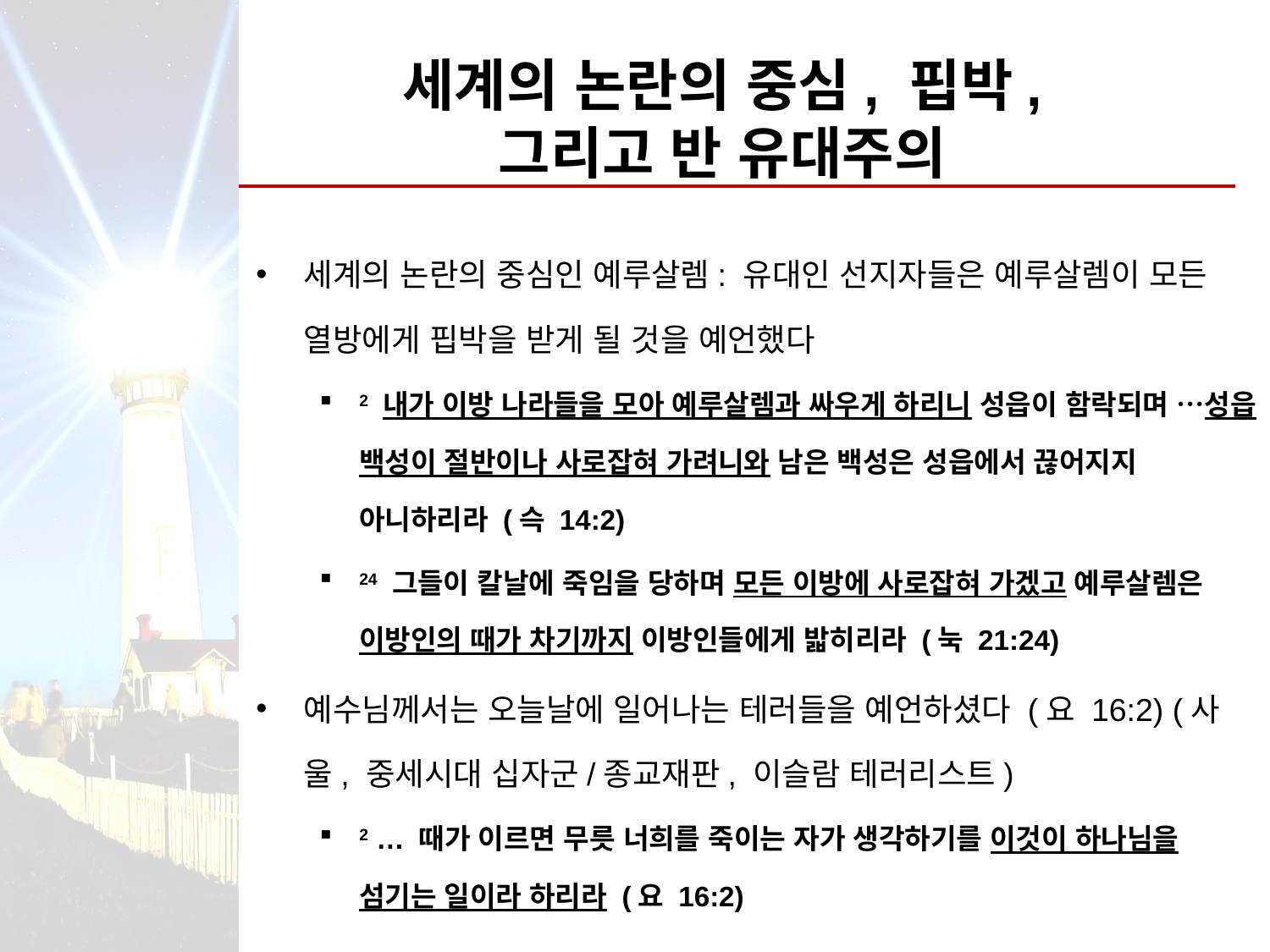

# 세계의 논란의 중심, 핍박, 그리고 반 유대주의
세계의 논란의 중심인 예루살렘: 유대인 선지자들은 예루살렘이 모든 열방에게 핍박을 받게 될 것을 예언했다
2 내가 이방 나라들을 모아 예루살렘과 싸우게 하리니 성읍이 함락되며 …성읍 백성이 절반이나 사로잡혀 가려니와 남은 백성은 성읍에서 끊어지지 아니하리라 (슥 14:2)
24 그들이 칼날에 죽임을 당하며 모든 이방에 사로잡혀 가겠고 예루살렘은 이방인의 때가 차기까지 이방인들에게 밟히리라 (눅 21:24)
예수님께서는 오늘날에 일어나는 테러들을 예언하셨다 (요 16:2) (사울, 중세시대 십자군/종교재판, 이슬람 테러리스트)
2 … 때가 이르면 무릇 너희를 죽이는 자가 생각하기를 이것이 하나님을 섬기는 일이라 하리라 (요 16:2)